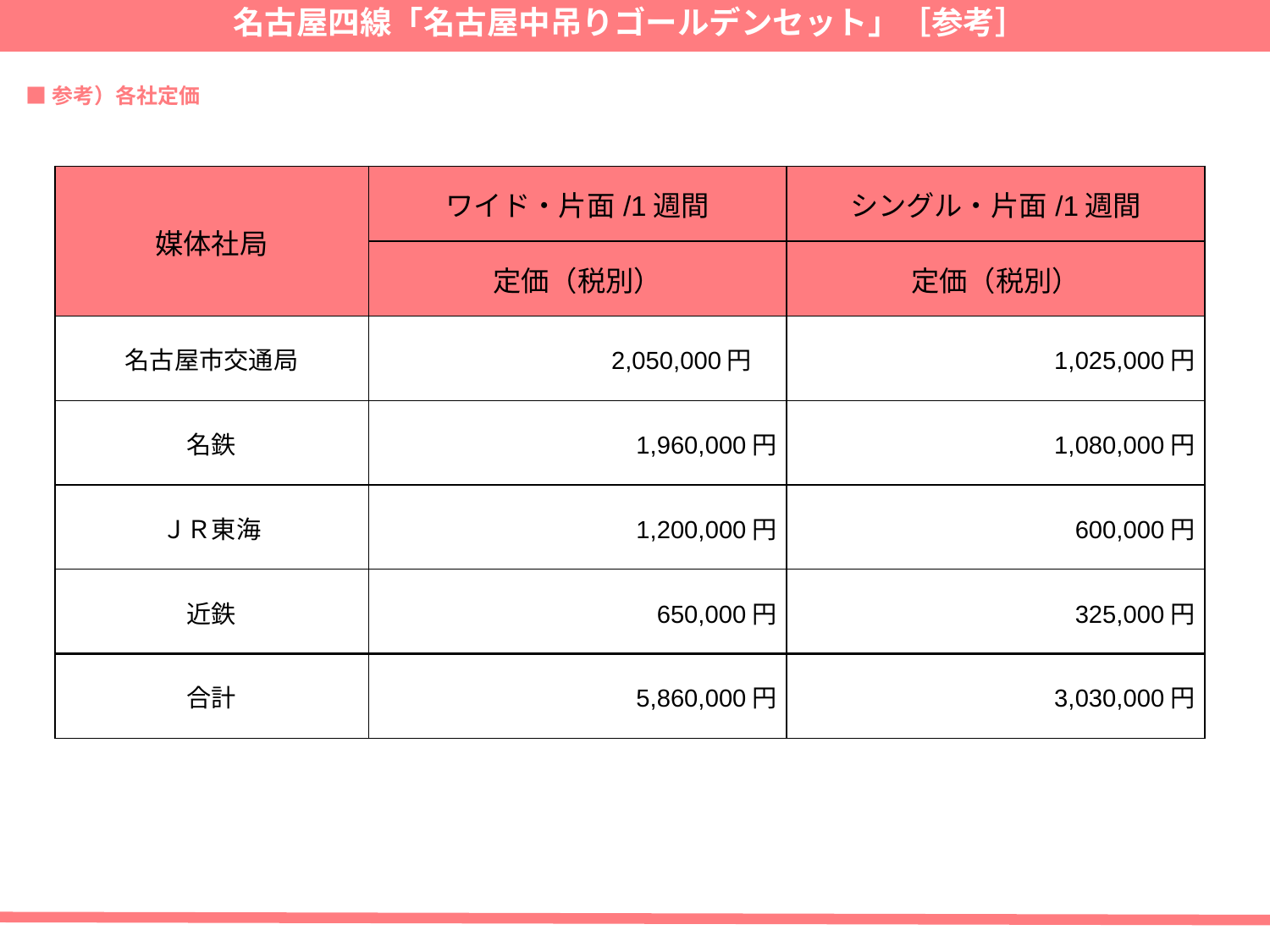

02

名古屋四線「名古屋中吊りゴールデンセット」［参考］
■参考）各社定価
| 媒体社局 | ワイド・片面/1週間 | シングル・片面/1週間 |
| --- | --- | --- |
|  | 定価（税別） | 定価（税別） |
| 名古屋市交通局 | 2,050,000円 | 1,025,000円 |
| 名鉄 | 1,960,000円 | 1,080,000円 |
| ＪＲ東海 | 1,200,000円 | 600,000円 |
| 近鉄 | 650,000円 | 325,000円 |
| 合計 | 5,860,000円 | 3,030,000円 |